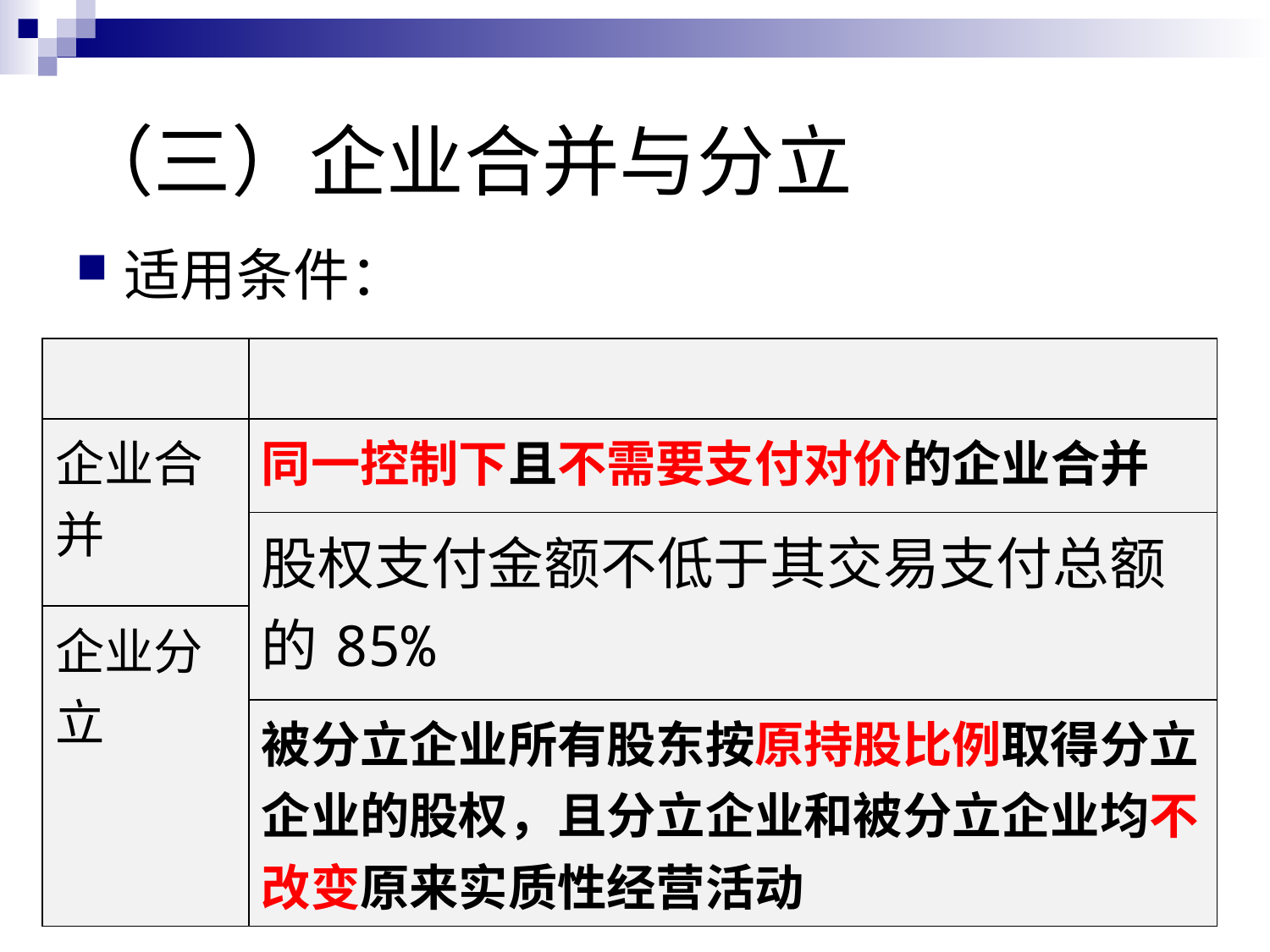

# （三）企业合并与分立
适用条件：
|  |  |
| --- | --- |
| 企业合并 | 同一控制下且不需要支付对价的企业合并 |
|  | 股权支付金额不低于其交易支付总额的85% |
| 企业分立 |  |
|  | 被分立企业所有股东按原持股比例取得分立企业的股权，且分立企业和被分立企业均不改变原来实质性经营活动 |